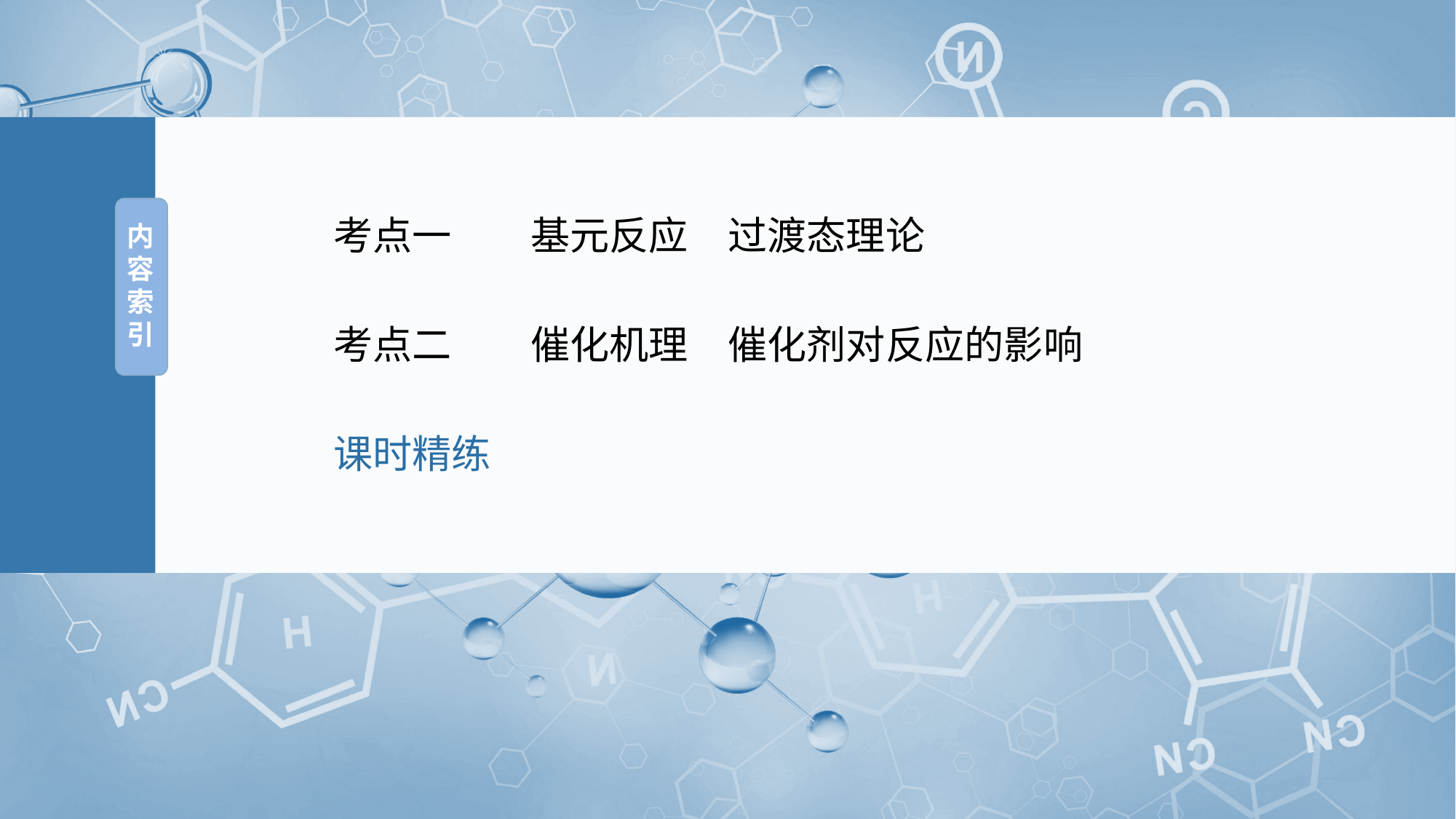

内
容
索
引
考点一　　基元反应　过渡态理论
考点二　　催化机理　催化剂对反应的影响
课时精练